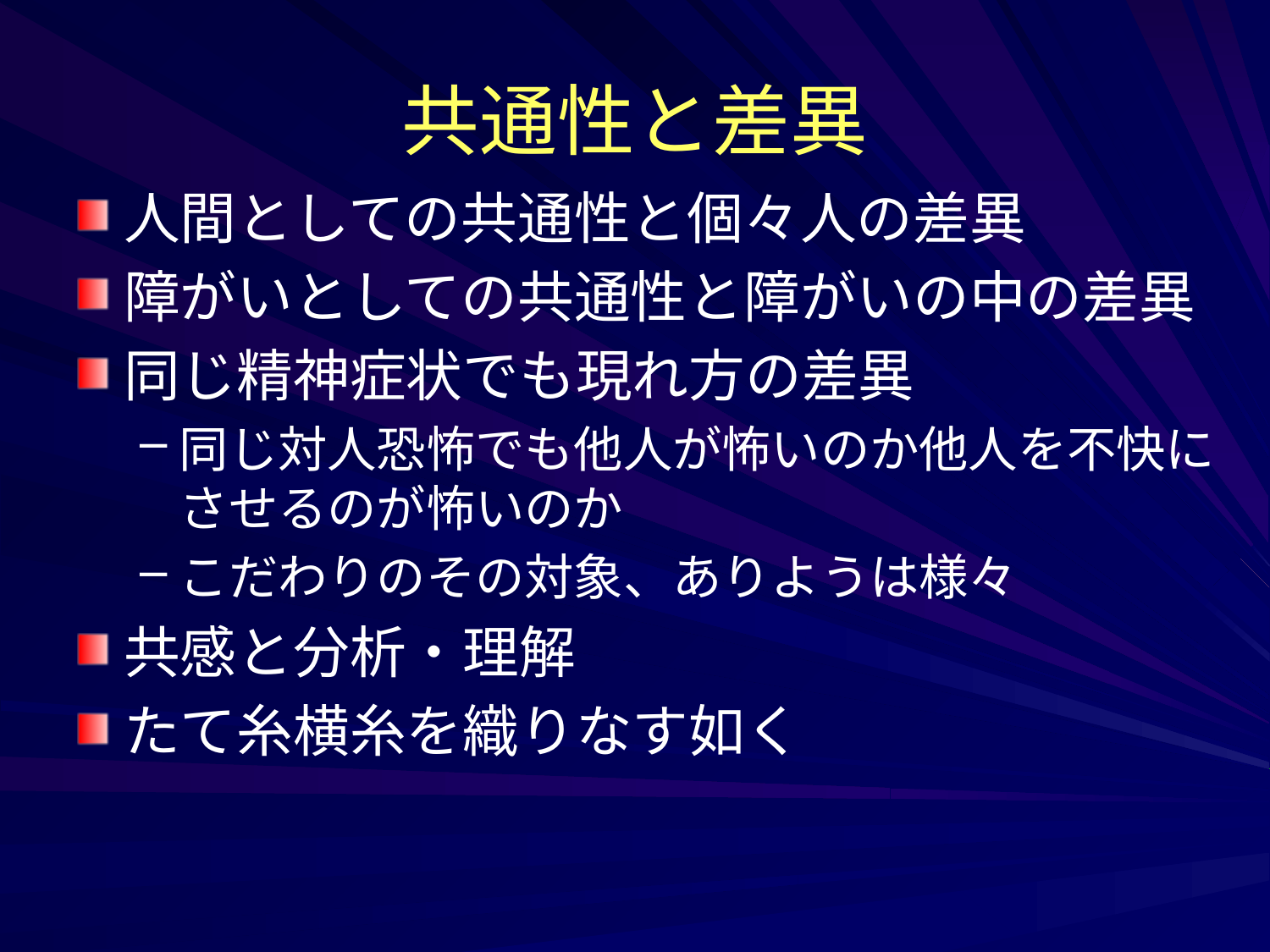

# 共通性と差異
人間としての共通性と個々人の差異
障がいとしての共通性と障がいの中の差異
同じ精神症状でも現れ方の差異
同じ対人恐怖でも他人が怖いのか他人を不快にさせるのが怖いのか
こだわりのその対象、ありようは様々
共感と分析・理解
たて糸横糸を織りなす如く